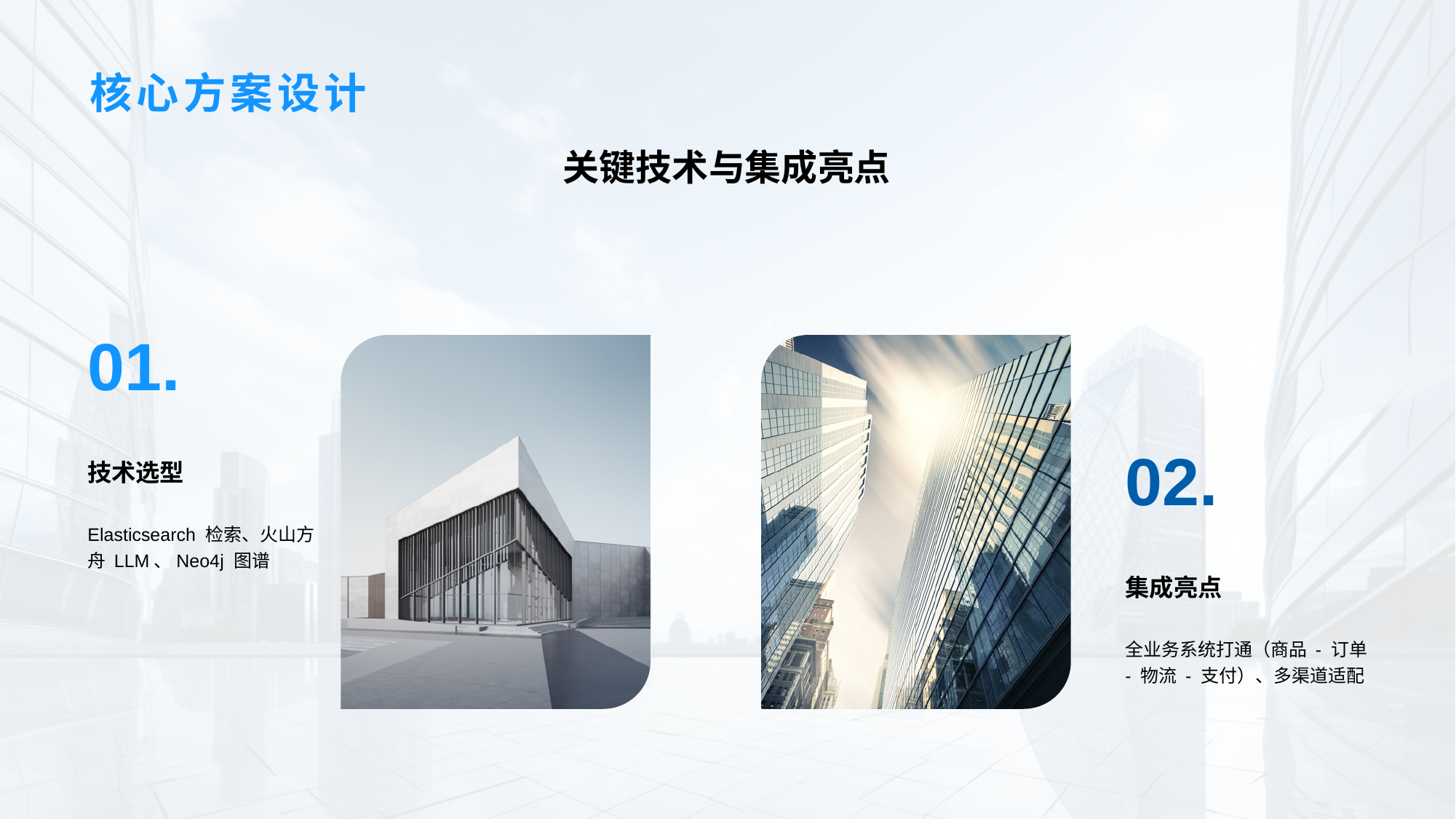

# 核心方案设计
关键技术与集成亮点
01.
技术选型
Elasticsearch 检索、火山方舟 LLM、Neo4j 图谱

02.
集成亮点
全业务系统打通（商品 - 订单 - 物流 - 支付）、多渠道适配